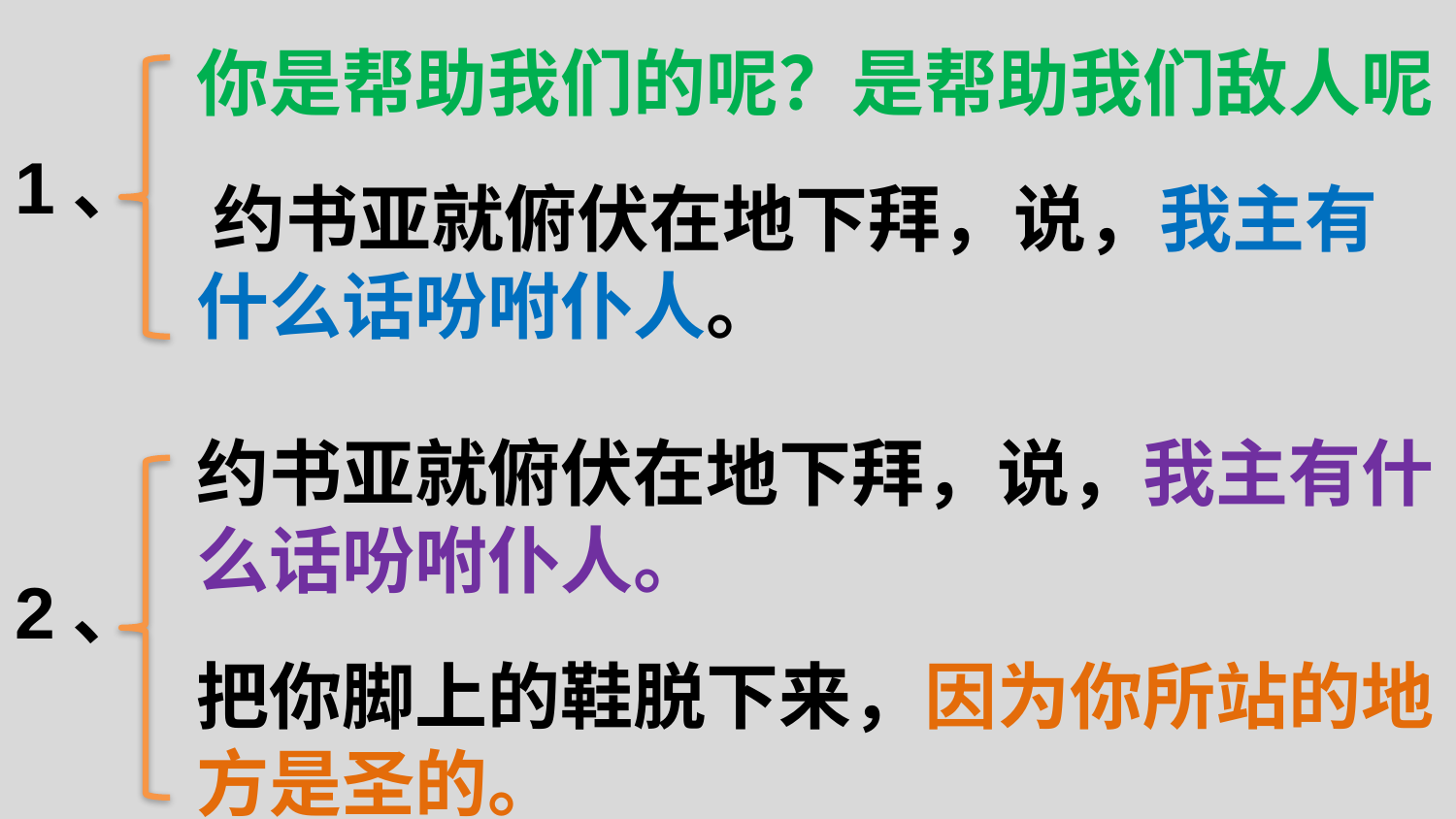

# 你是帮助我们的呢？是帮助我们敌人呢 约书亚就俯伏在地下拜，说，我主有什么话吩咐仆人。

1、
约书亚就俯伏在地下拜，说，我主有什么话吩咐仆人。

把你脚上的鞋脱下来，因为你所站的地方是圣的。

2、